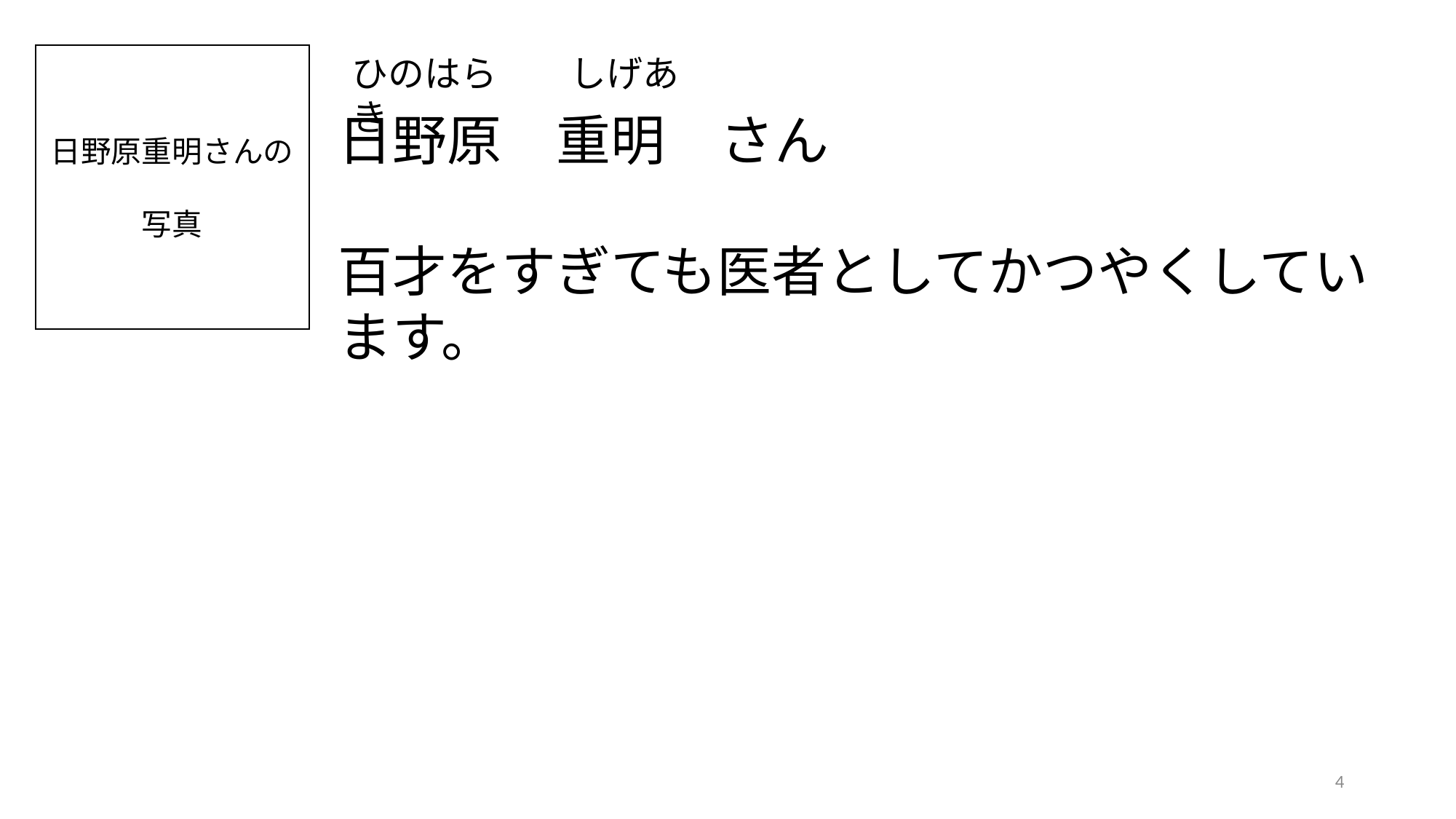

日野原重明さんの

写真
ひのはら　　しげあき
日野原　重明　さん

百才をすぎても医者としてかつやくしています。
4